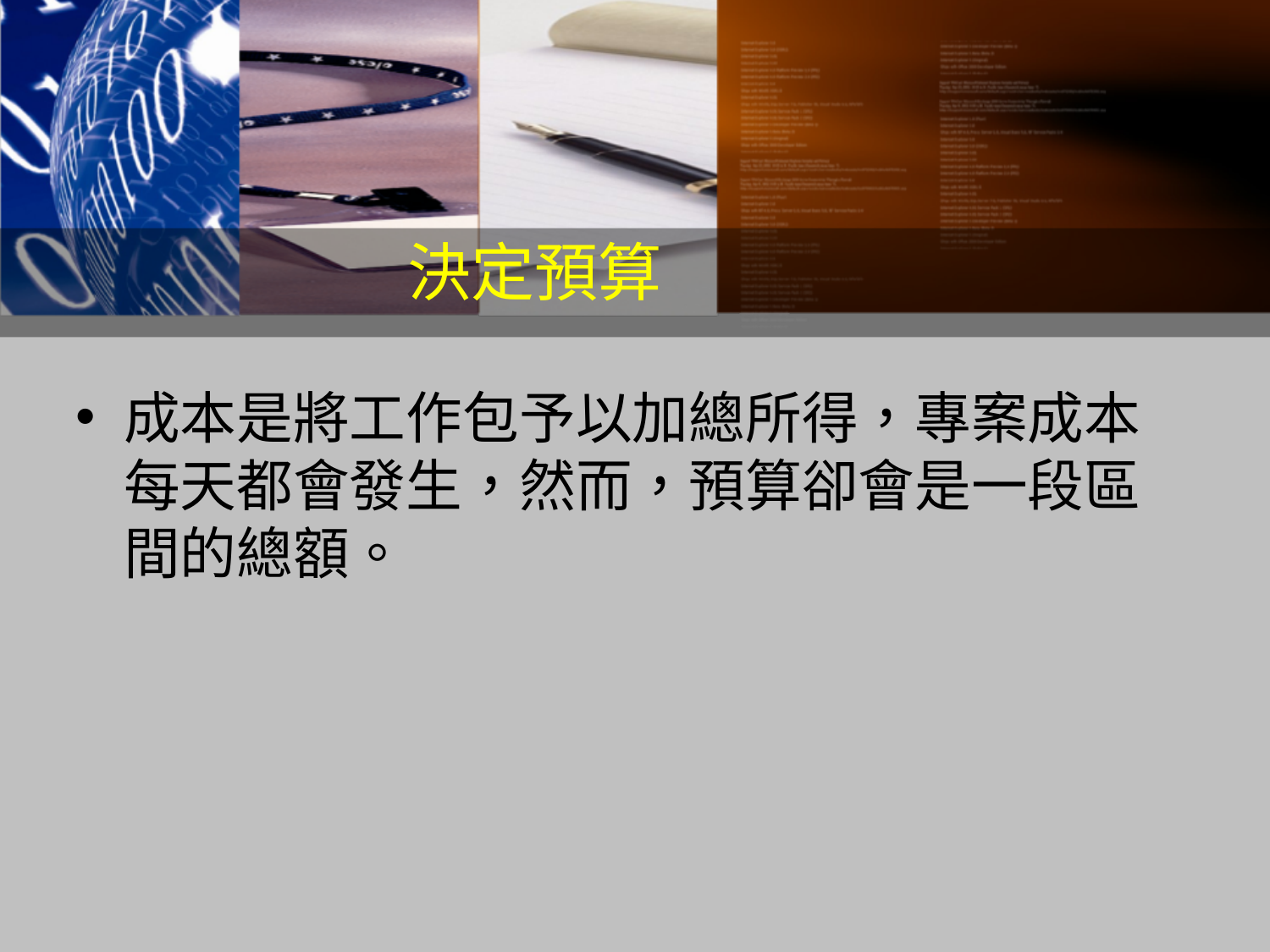

決定預算
成本是將工作包予以加總所得，專案成本每天都會發生，然而，預算卻會是一段區間的總額。